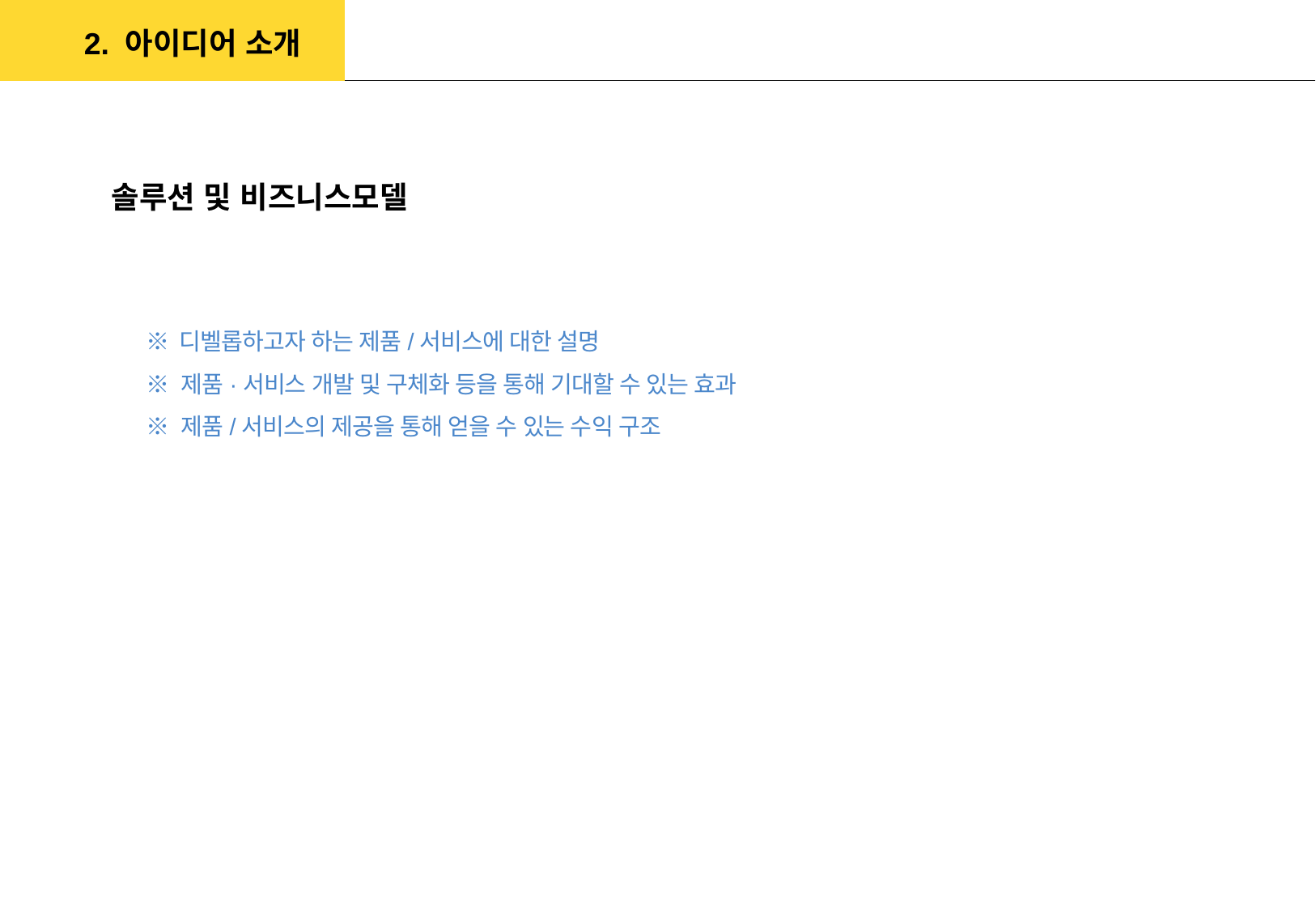

2. 아이디어 소개
솔루션 및 비즈니스모델
※ 디벨롭하고자 하는 제품/서비스에 대한 설명
※ 제품·서비스 개발 및 구체화 등을 통해 기대할 수 있는 효과
※ 제품/서비스의 제공을 통해 얻을 수 있는 수익 구조